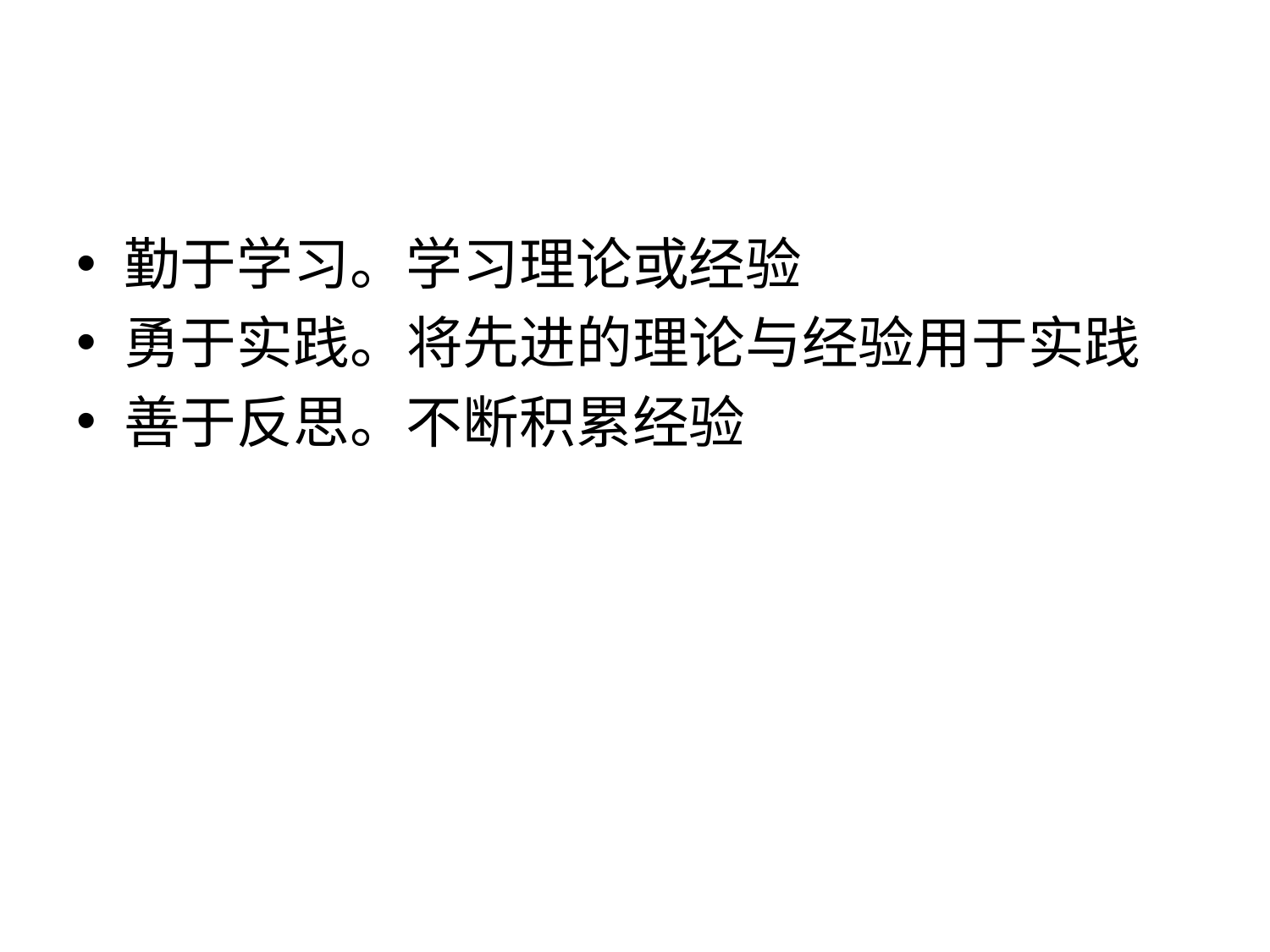

#
勤于学习。学习理论或经验
勇于实践。将先进的理论与经验用于实践
善于反思。不断积累经验